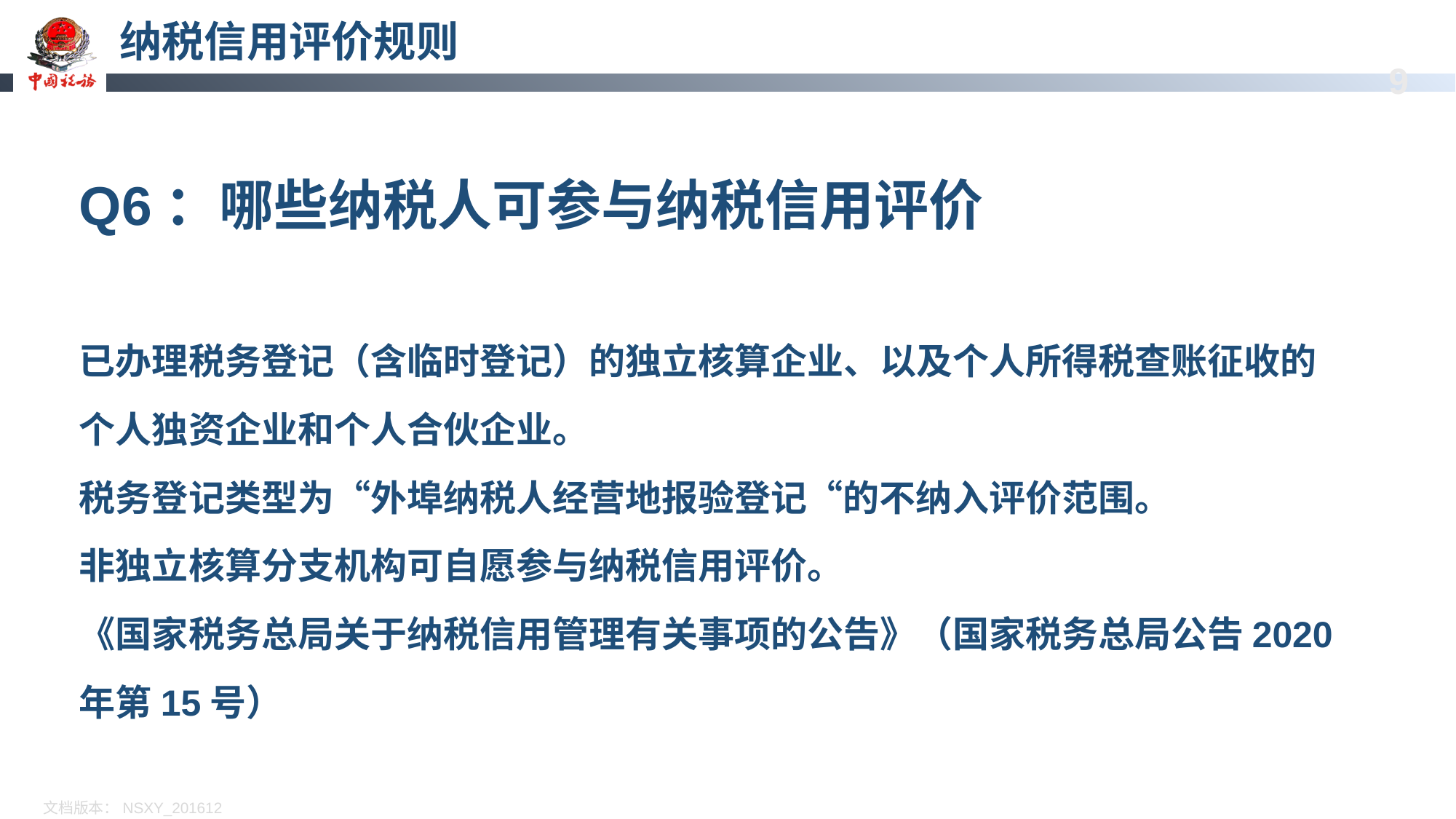

# 纳税信用评价规则
Q6：哪些纳税人可参与纳税信用评价
已办理税务登记（含临时登记）的独立核算企业、以及个人所得税查账征收的个人独资企业和个人合伙企业。
税务登记类型为“外埠纳税人经营地报验登记“的不纳入评价范围。
非独立核算分支机构可自愿参与纳税信用评价。
《国家税务总局关于纳税信用管理有关事项的公告》（国家税务总局公告2020年第15号）